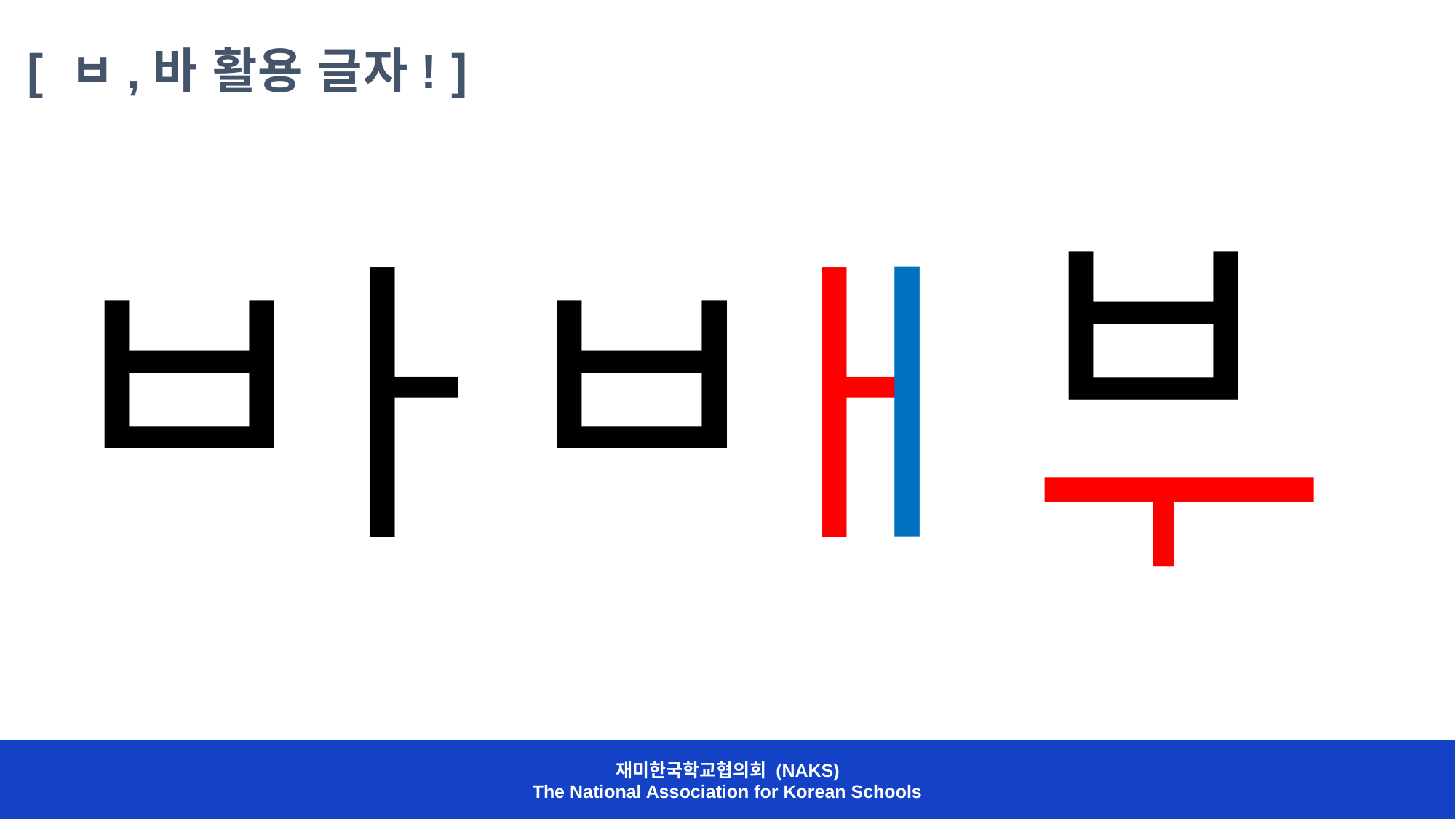

[ ㅂ,바 활용 글자! ]
ㅂ
ㅂ
ㅂ
ㅣ
ㅏ
ㅏ
ㅓ
재미한국학교협의회 (NAKS)
The National Association for Korean Schools